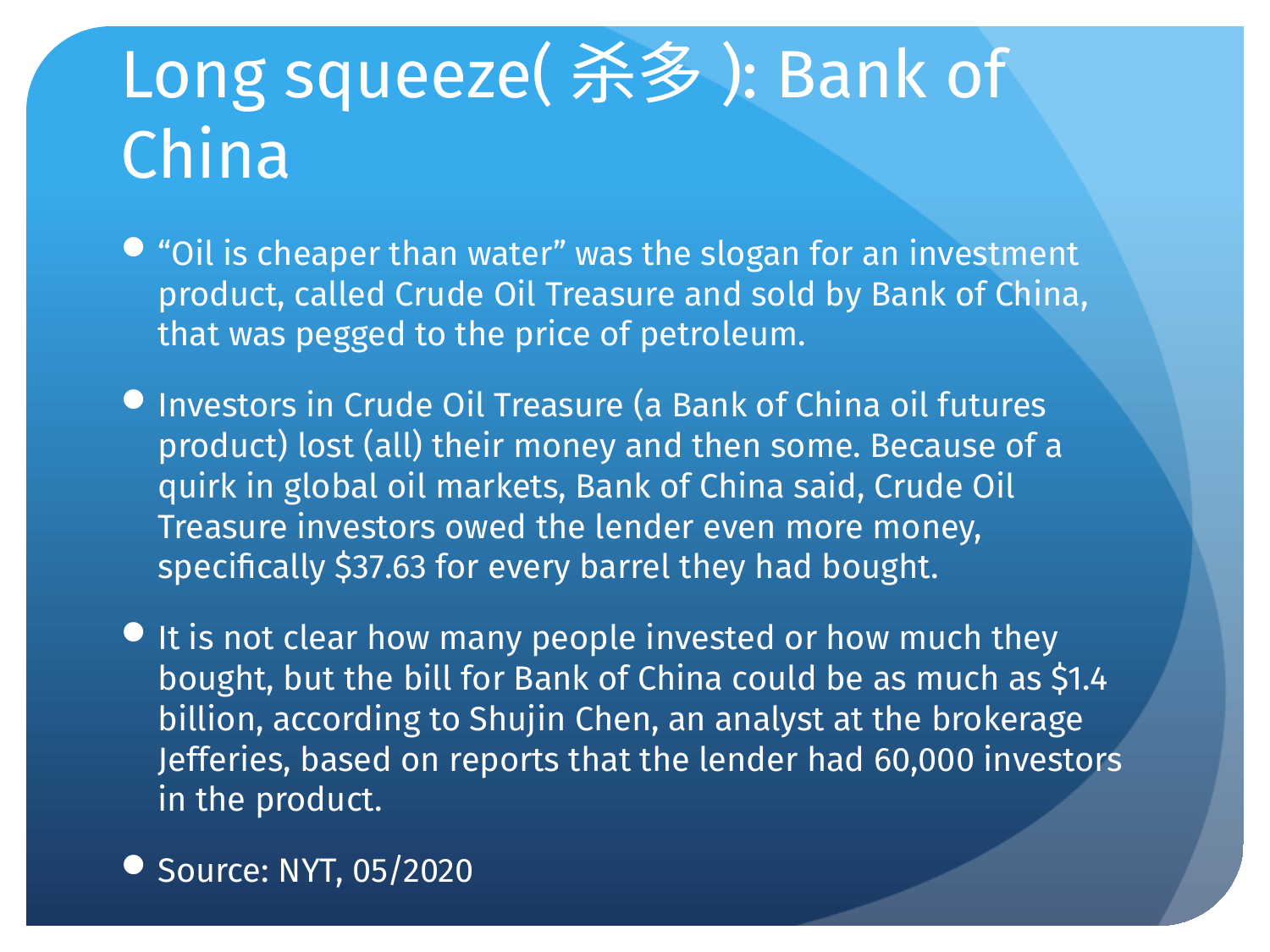

# Long squeeze(杀多): Bank of China
“Oil is cheaper than water” was the slogan for an investment product, called Crude Oil Treasure and sold by Bank of China, that was pegged to the price of petroleum.
Investors in Crude Oil Treasure (a Bank of China oil futures product) lost (all) their money and then some. Because of a quirk in global oil markets, Bank of China said, Crude Oil Treasure investors owed the lender even more money, specifically $37.63 for every barrel they had bought.
It is not clear how many people invested or how much they bought, but the bill for Bank of China could be as much as $1.4 billion, according to Shujin Chen, an analyst at the brokerage Jefferies, based on reports that the lender had 60,000 investors in the product.
Source: NYT, 05/2020